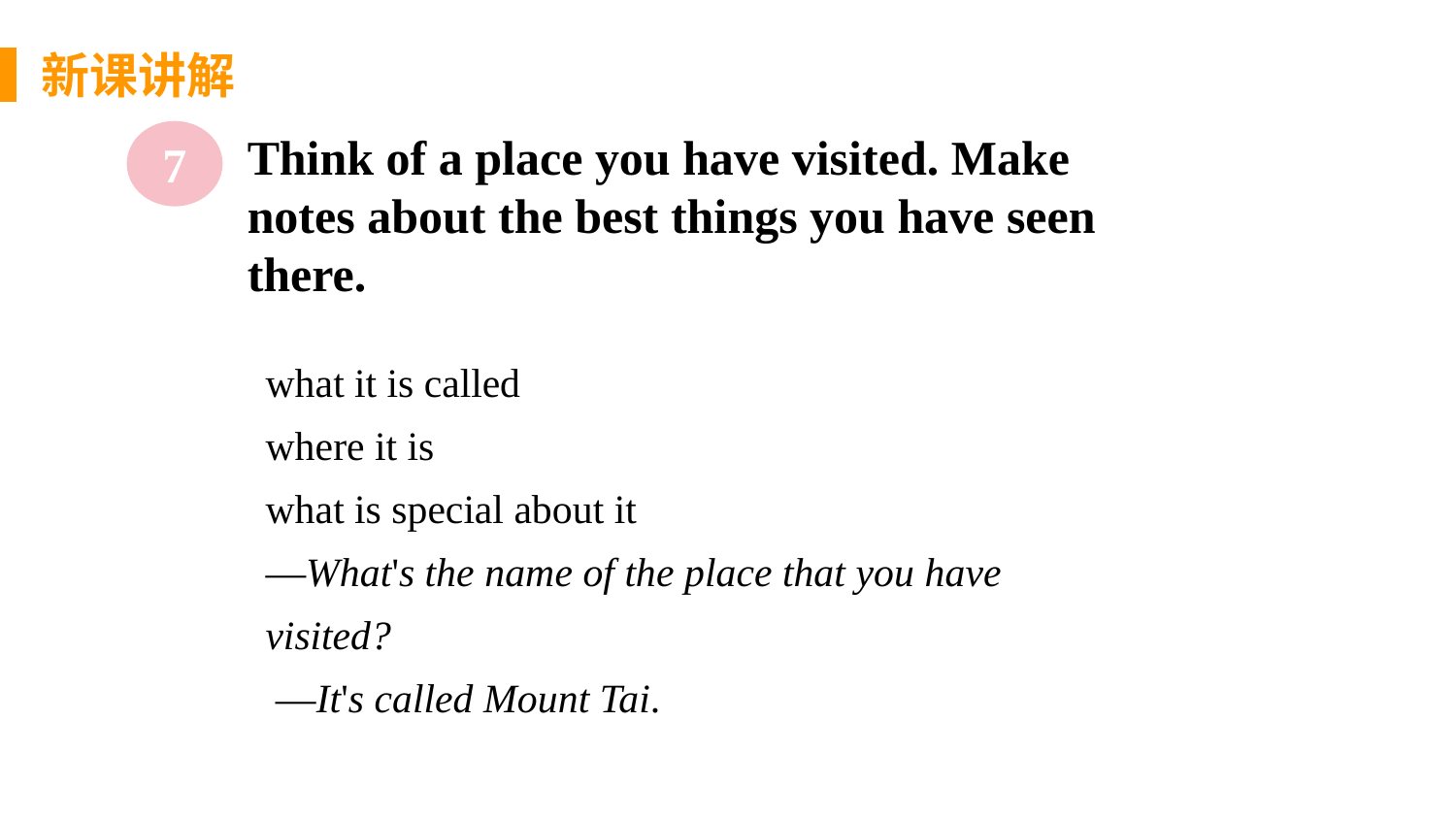

新课讲解

7
Think of a place you have visited. Make notes about the best things you have seen there.
what it is called
where it is
what is special about it
—What's the name of the place that you have visited?
 —It's called Mount Tai.